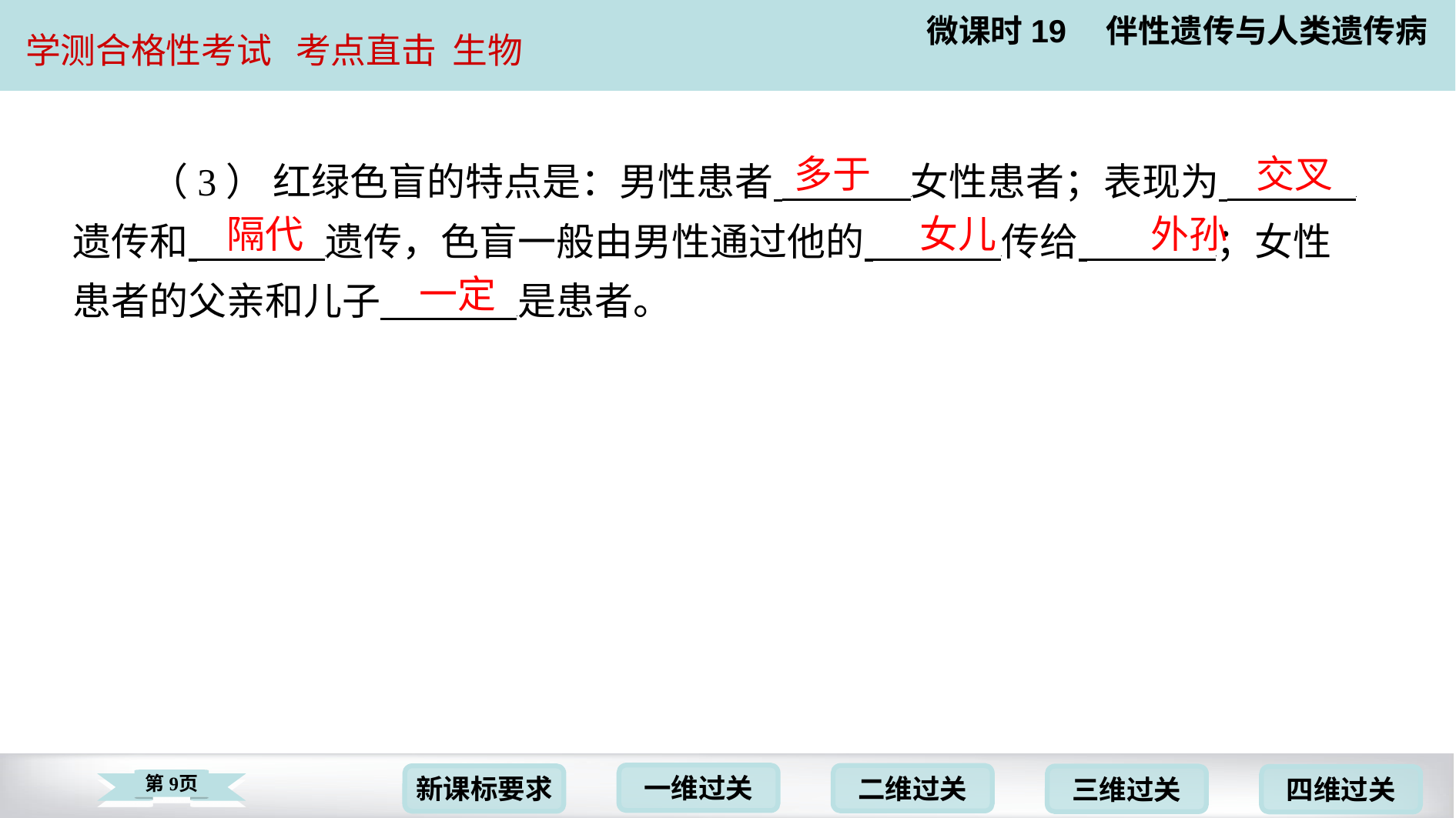

多于
交叉
（3） 红绿色盲的特点是：男性患者                    女性患者；表现为                    ⁠
遗传和                    遗传，色盲一般由男性通过他的                    传给                    ；女性
患者的父亲和儿子                    是患者。
隔代
女儿
外孙
一定